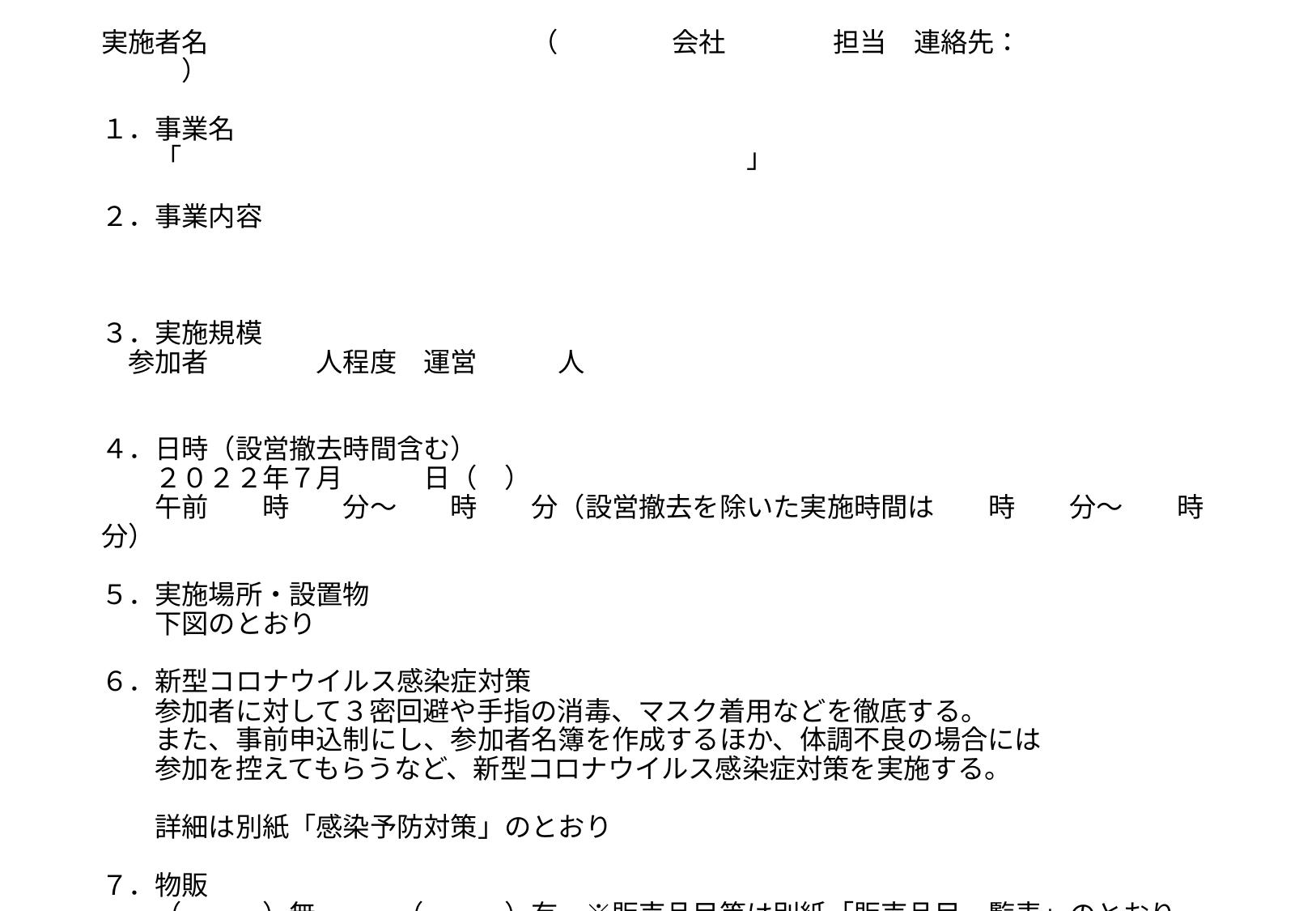

# 実施者名　　　　　　　　　　　　（ 　　　　会社　　　　担当　連絡先：　　　　　　　　　　　　　） １．事業名 　　「　　　　　　　　　　　　　　　　　　　　　」　　 ２．事業内容 　　 ３．実施規模　 　参加者　　　　人程度　運営　　　人 　　 ４．日時（設営撤去時間含む） 　　２０２２年７月　　　日（　） 　　午前　　時　　分～　　時　　分（設営撤去を除いた実施時間は　　時　　分～　　時　　分） ５．実施場所・設置物 　　下図のとおり ６．新型コロナウイルス感染症対策 　　参加者に対して３密回避や手指の消毒、マスク着用などを徹底する。 　　また、事前申込制にし、参加者名簿を作成するほか、体調不良の場合には 　　参加を控えてもらうなど、新型コロナウイルス感染症対策を実施する。 　　 　　詳細は別紙「感染予防対策」のとおり ７．物販 　　（　　　）無　　　（　　　）有　※販売品目等は別紙「販売品目一覧表」のとおり